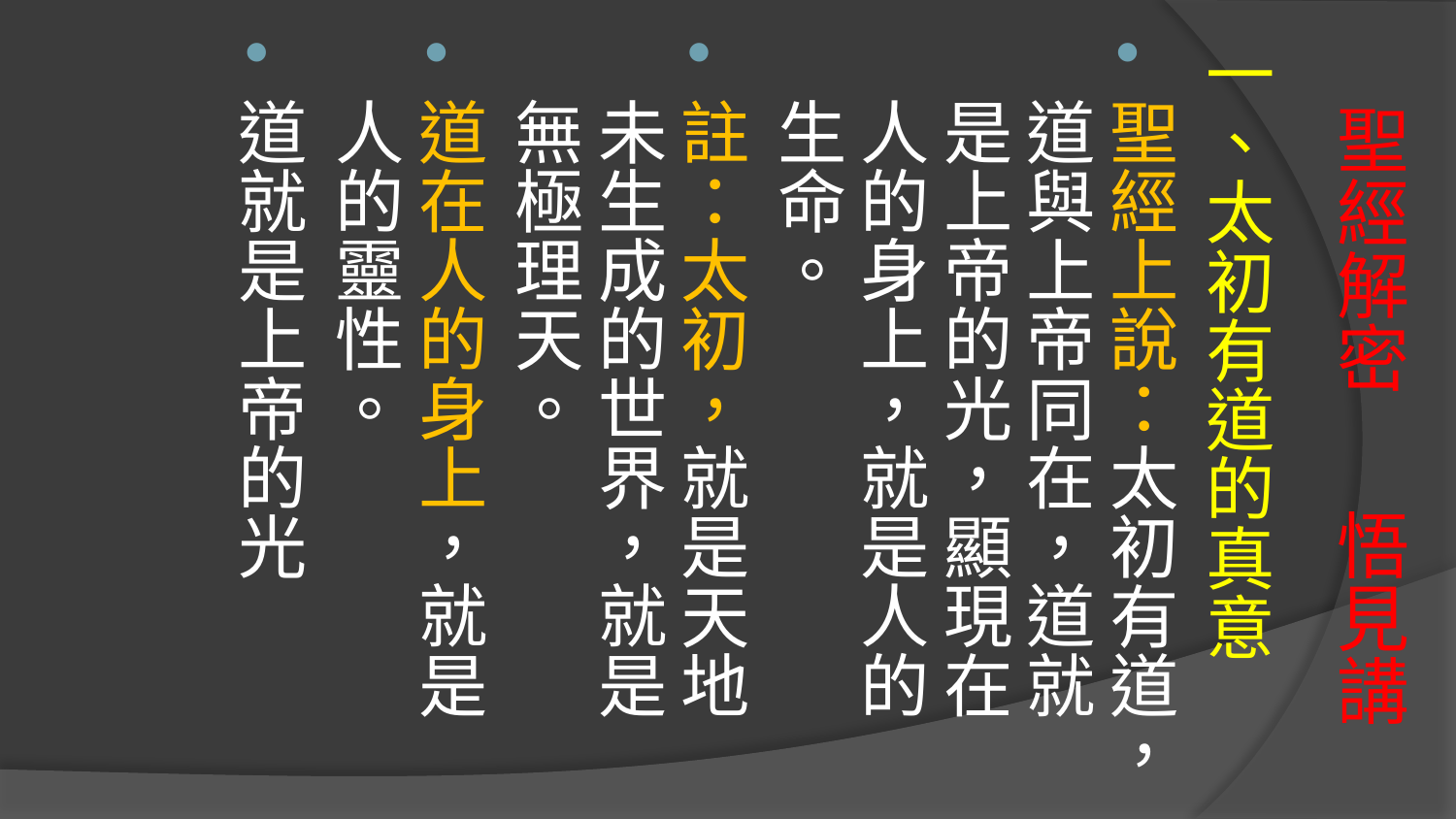

一、太初有道的真意
聖經上說：太初有道，道與上帝同在，道就是上帝的光，顯現在人的身上，就是人的生命。
註：太初，就是天地未生成的世界，就是無極理天。
道在人的身上，就是人的靈性。
道就是上帝的光

# 聖經解密       悟見講